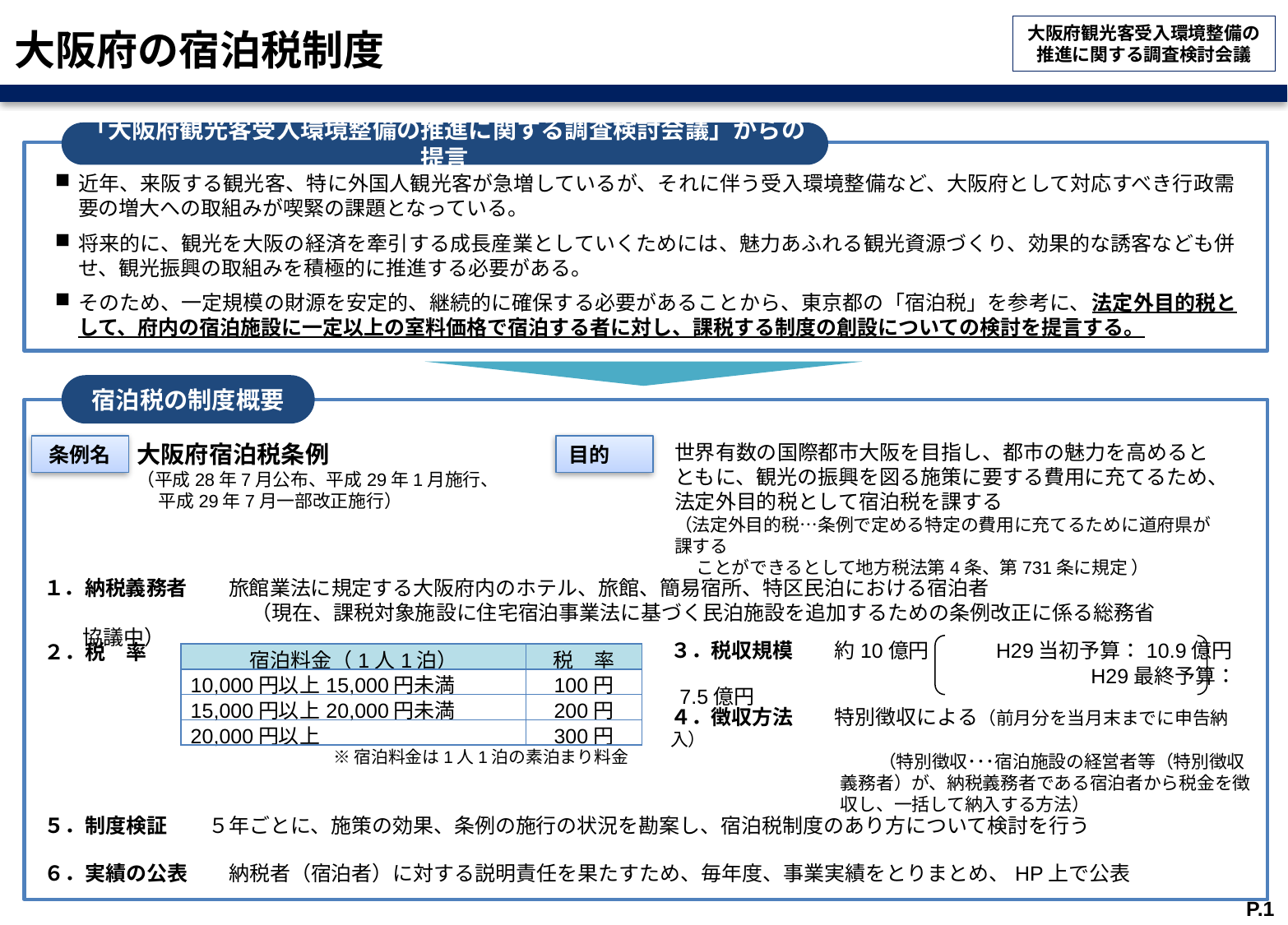

# 大阪府の宿泊税制度
「大阪府観光客受入環境整備の推進に関する調査検討会議」からの提言

近年、来阪する観光客、特に外国人観光客が急増しているが、それに伴う受入環境整備など、大阪府として対応すべき行政需要の増大への取組みが喫緊の課題となっている。
将来的に、観光を大阪の経済を牽引する成長産業としていくためには、魅力あふれる観光資源づくり、効果的な誘客なども併せ、観光振興の取組みを積極的に推進する必要がある。
そのため、一定規模の財源を安定的、継続的に確保する必要があることから、東京都の「宿泊税」を参考に、法定外目的税として、府内の宿泊施設に一定以上の室料価格で宿泊する者に対し、課税する制度の創設についての検討を提言する。

宿泊税の制度概要

大阪府宿泊税条例
（平成28年7月公布、平成29年1月施行、
　 平成29年7月一部改正施行）
世界有数の国際都市大阪を目指し、都市の魅力を高めるとともに、観光の振興を図る施策に要する費用に充てるため、法定外目的税として宿泊税を課する
（法定外目的税…条例で定める特定の費用に充てるために道府県が課する
　 ことができるとして地方税法第4条、第731条に規定 ）
条例名
目的
１．納税義務者　　旅館業法に規定する大阪府内のホテル、旅館、簡易宿所、特区民泊における宿泊者
　　　　　　　　　     （現在、課税対象施設に住宅宿泊事業法に基づく民泊施設を追加するための条例改正に係る総務省協議中）
２．税　率
３．税収規模　　約10億円　　　H29当初予算：10.9億円
　　　　　　　　　　　　　　　　　　　 　H29最終予算：  7.5億円

| 宿泊料金（1人1泊） | 税　率 |
| --- | --- |
| 10,000円以上15,000円未満 | 100円 |
| 15,000円以上20,000円未満 | 200円 |
| 20,000円以上 | 300円 |
４．徴収方法　　特別徴収による（前月分を当月末までに申告納入）
　　　　　　　　　　　   （特別徴収･･･宿泊施設の経営者等（特別徴収義務者）が、納税義務者である宿泊者から税金を徴収し、一括して納入する方法）
※宿泊料金は1人1泊の素泊まり料金
５．制度検証　　５年ごとに、施策の効果、条例の施行の状況を勘案し、宿泊税制度のあり方について検討を行う
６．実績の公表　　納税者（宿泊者）に対する説明責任を果たすため、毎年度、事業実績をとりまとめ、HP上で公表
P.1